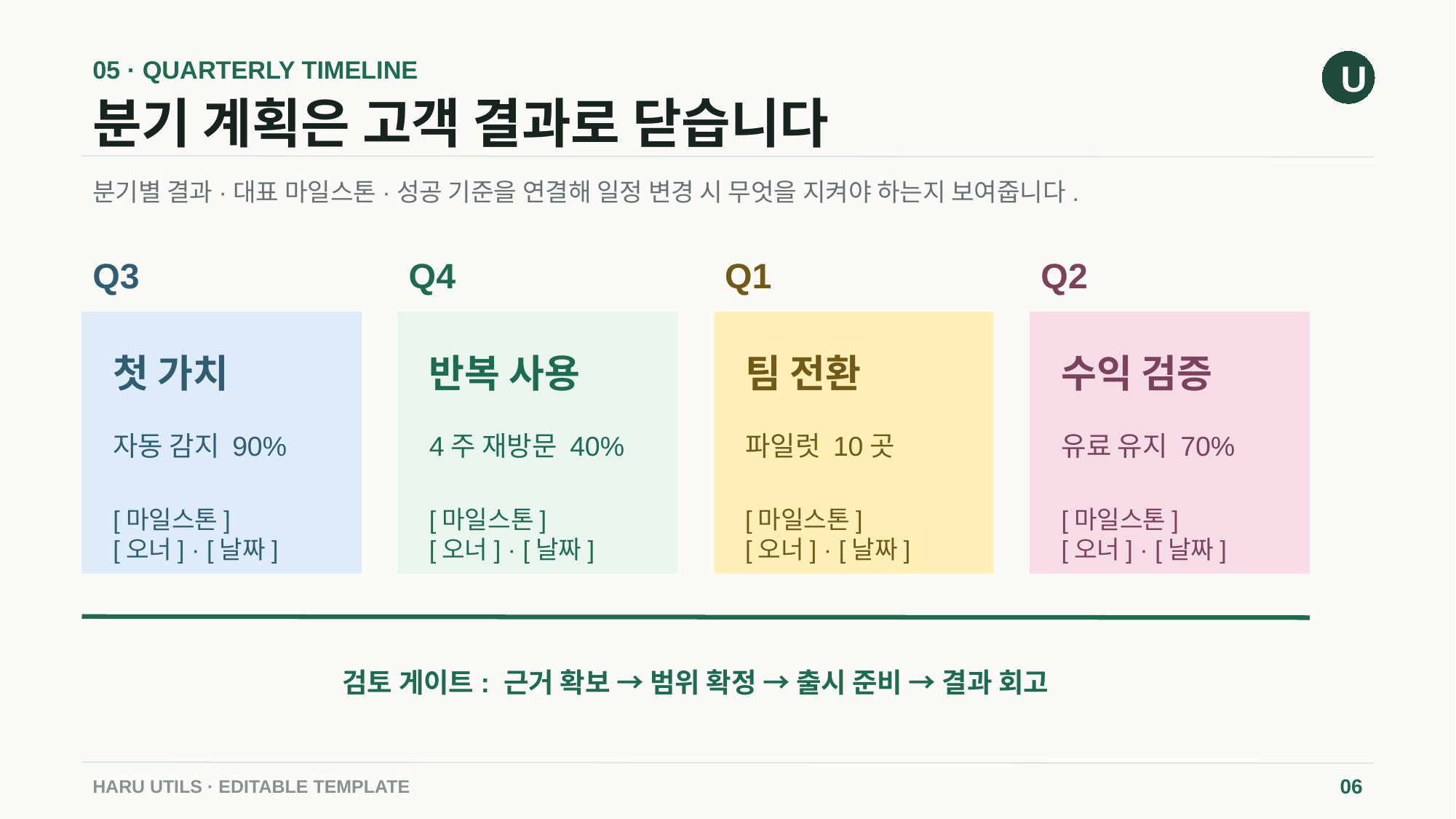

05 · QUARTERLY TIMELINE
U
분기 계획은 고객 결과로 닫습니다

분기별 결과·대표 마일스톤·성공 기준을 연결해 일정 변경 시 무엇을 지켜야 하는지 보여줍니다.
Q3
Q4
Q1
Q2

첫 가치
반복 사용
팀 전환
수익 검증
자동 감지 90%
4주 재방문 40%
파일럿 10곳
유료 유지 70%
[마일스톤]
[오너] · [날짜]
[마일스톤]
[오너] · [날짜]
[마일스톤]
[오너] · [날짜]
[마일스톤]
[오너] · [날짜]

검토 게이트: 근거 확보 → 범위 확정 → 출시 준비 → 결과 회고

HARU UTILS · EDITABLE TEMPLATE
06